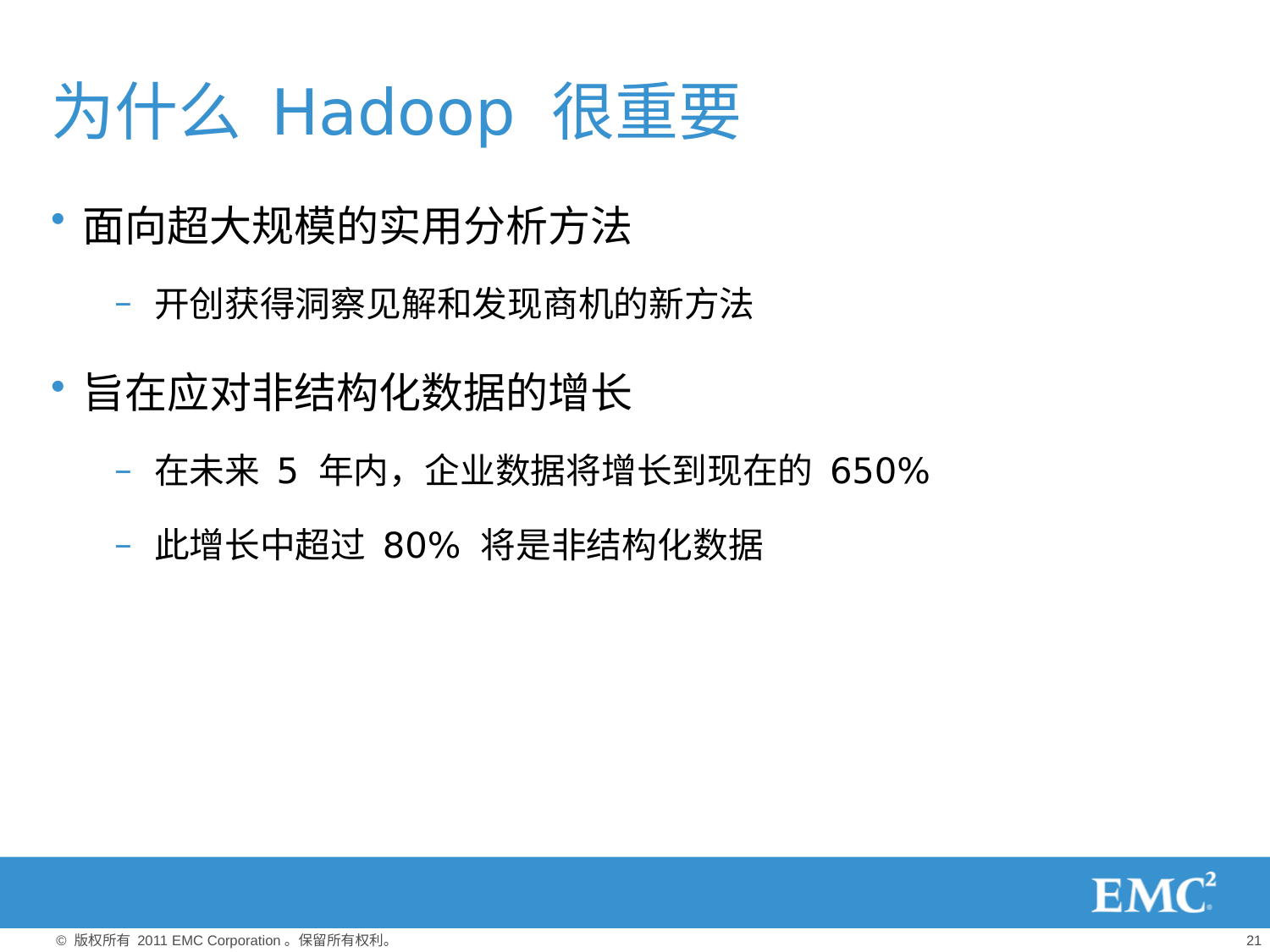

# 为什么 Hadoop 很重要
面向超大规模的实用分析方法
开创获得洞察见解和发现商机的新方法
旨在应对非结构化数据的增长
在未来 5 年内，企业数据将增长到现在的 650%
此增长中超过 80% 将是非结构化数据